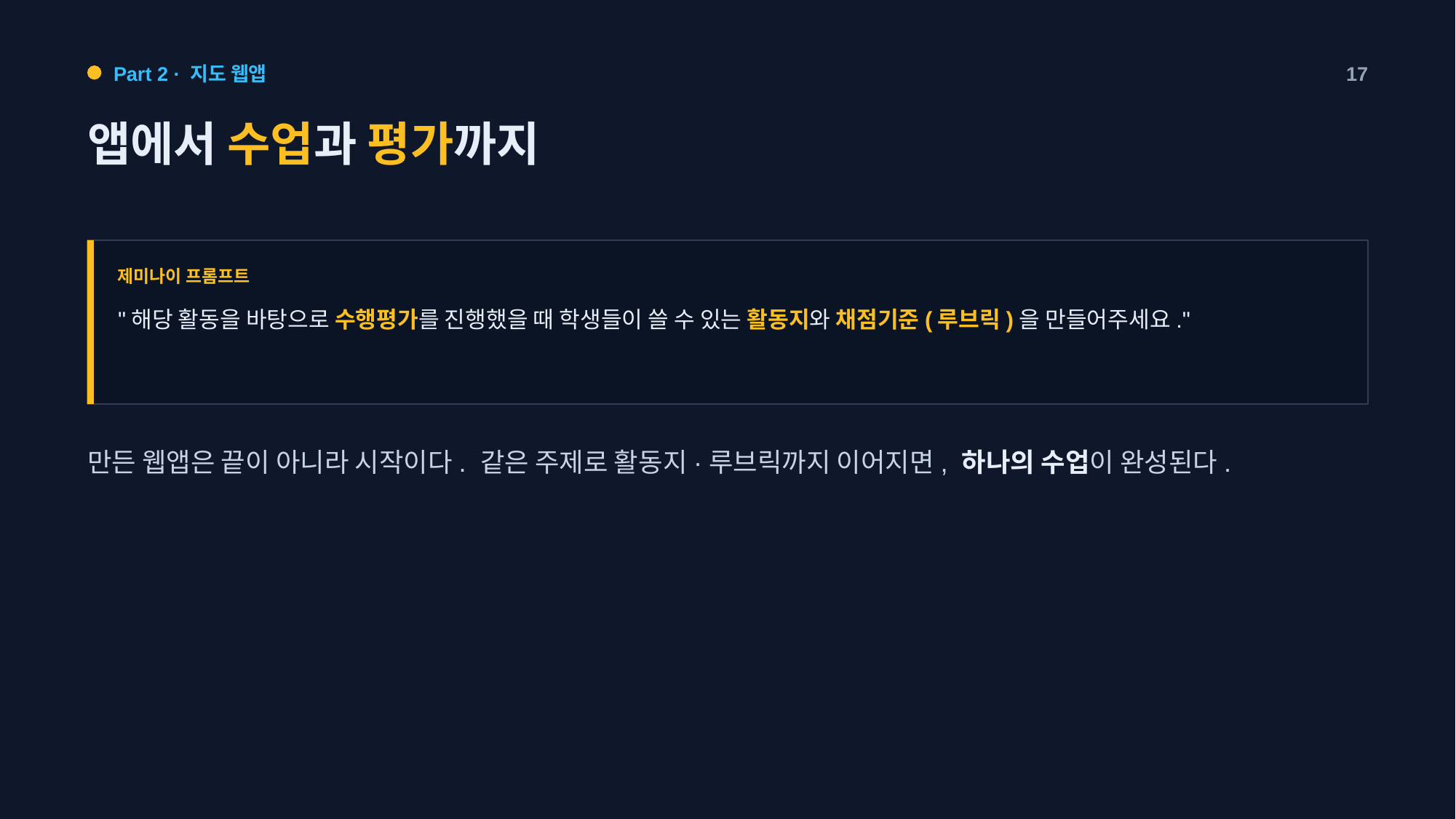

Part 2 · 지도 웹앱
17

앱에서 수업과 평가까지

제미나이 프롬프트
"해당 활동을 바탕으로 수행평가를 진행했을 때 학생들이 쓸 수 있는 활동지와 채점기준(루브릭)을 만들어주세요."
만든 웹앱은 끝이 아니라 시작이다. 같은 주제로 활동지·루브릭까지 이어지면, 하나의 수업이 완성된다.